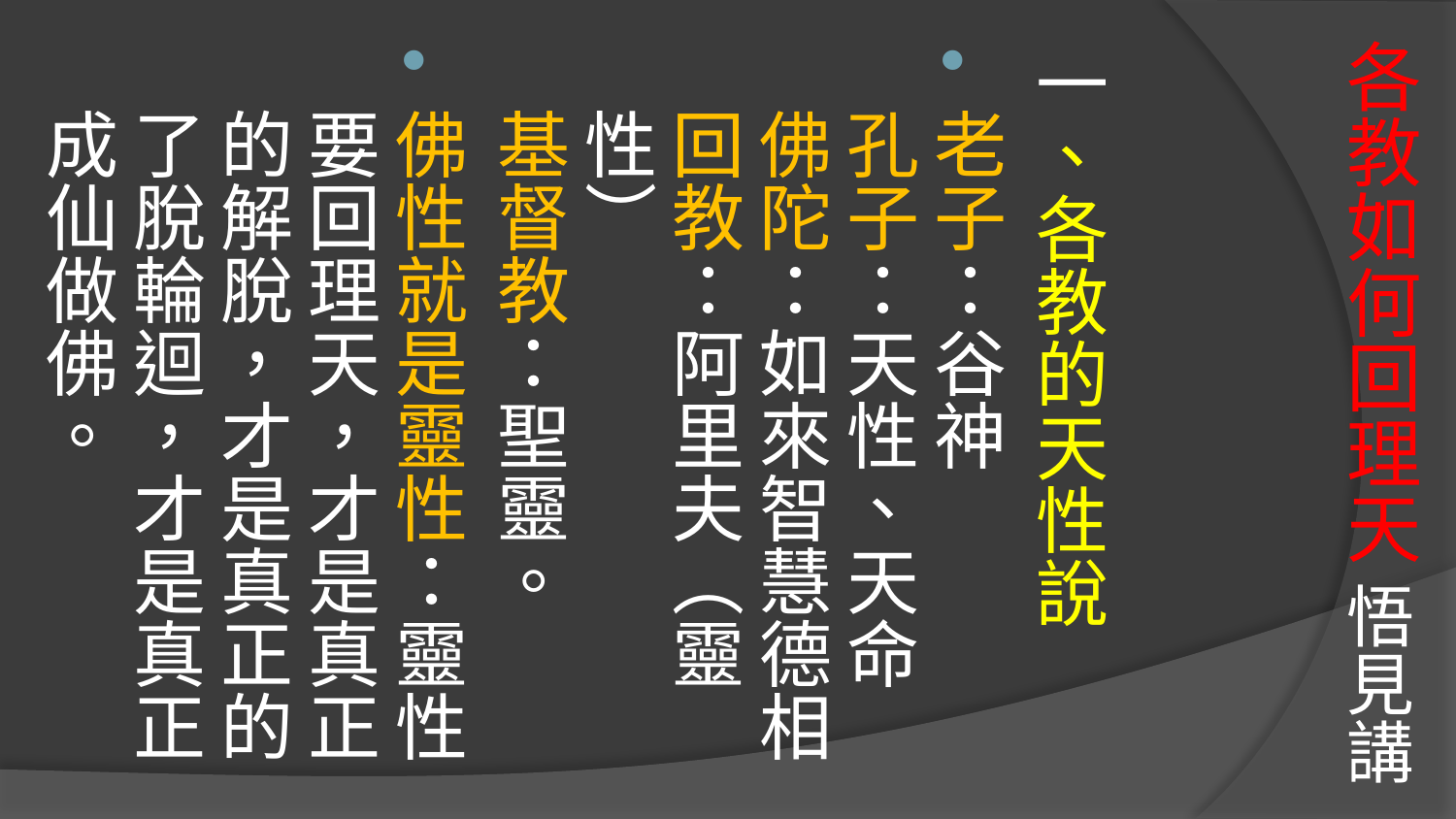

一、各教的天性說
老子：谷神
孔子：天性、天命
佛陀：如來智慧德相
回教：阿里夫（靈性）
基督教：聖靈。
佛性就是靈性：靈性要回理天，才是真正的解脫，才是真正的了脫輪迴，才是真正成仙做佛。
# 各教如何回理天 悟見講